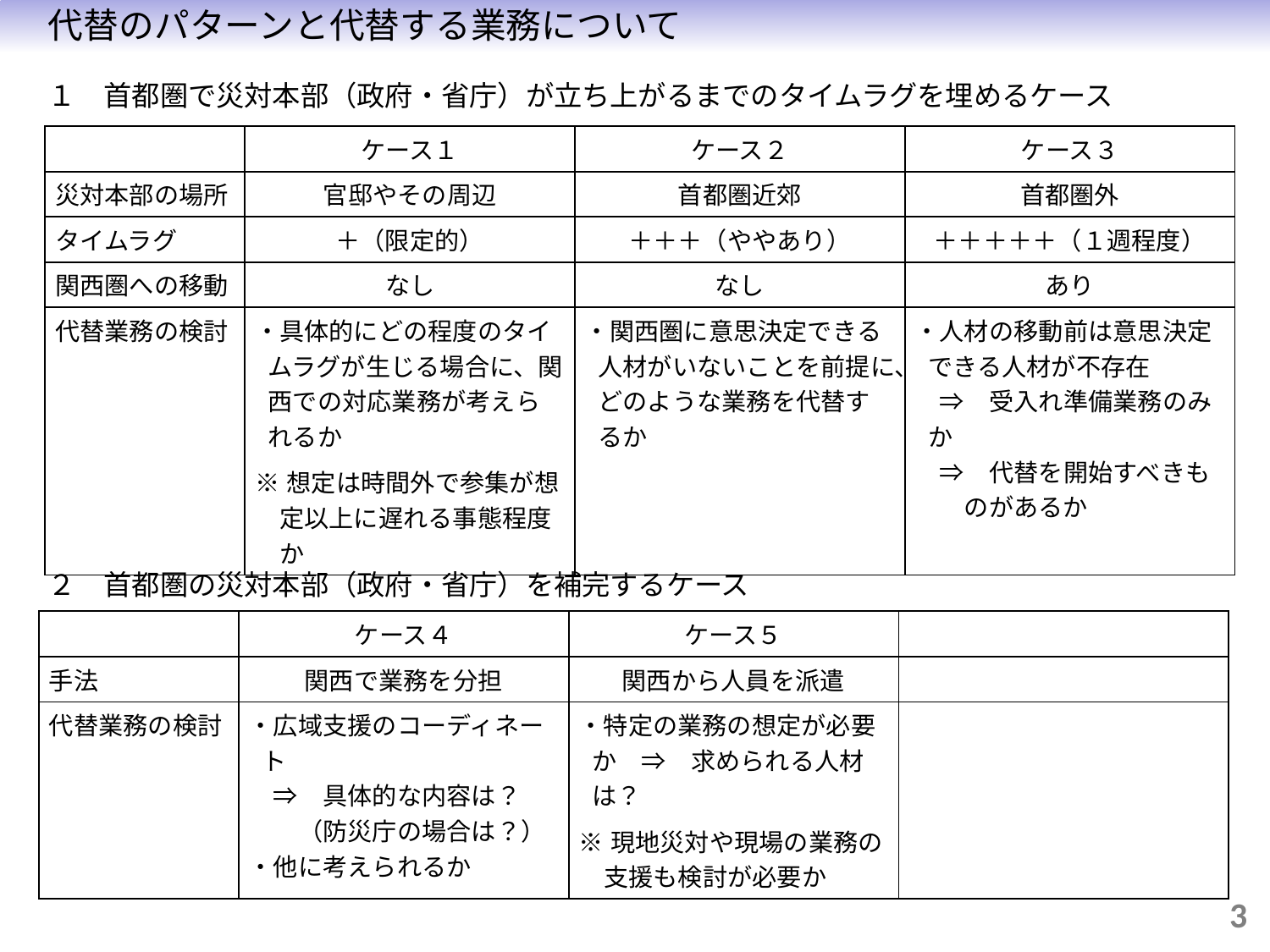

代替のパターンと代替する業務について
１　首都圏で災対本部（政府・省庁）が立ち上がるまでのタイムラグを埋めるケース
|  | ケース１ | ケース２ | ケース３ |
| --- | --- | --- | --- |
| 災対本部の場所 | 官邸やその周辺 | 首都圏近郊 | 首都圏外 |
| タイムラグ | ＋（限定的） | ＋＋＋（ややあり） | ＋＋＋＋＋（１週程度） |
| 関西圏への移動 | なし | なし | あり |
| 代替業務の検討 | ・具体的にどの程度のタイムラグが生じる場合に、関西での対応業務が考えられるか ※想定は時間外で参集が想定以上に遅れる事態程度か | ・関西圏に意思決定できる人材がいないことを前提に、どのような業務を代替するか | ・人材の移動前は意思決定できる人材が不存在 　⇒　受入れ準備業務のみか 　⇒　代替を開始すべきものがあるか |
２　首都圏の災対本部（政府・省庁）を補完するケース
|  | ケース４ | ケース５ |  |
| --- | --- | --- | --- |
| 手法 | 関西で業務を分担 | 関西から人員を派遣 |  |
| 代替業務の検討 | ・広域支援のコーディネート 　⇒　具体的な内容は？ 　　（防災庁の場合は？） ・他に考えられるか | ・特定の業務の想定が必要か　⇒　求められる人材は？ ※現地災対や現場の業務の支援も検討が必要か |  |
3